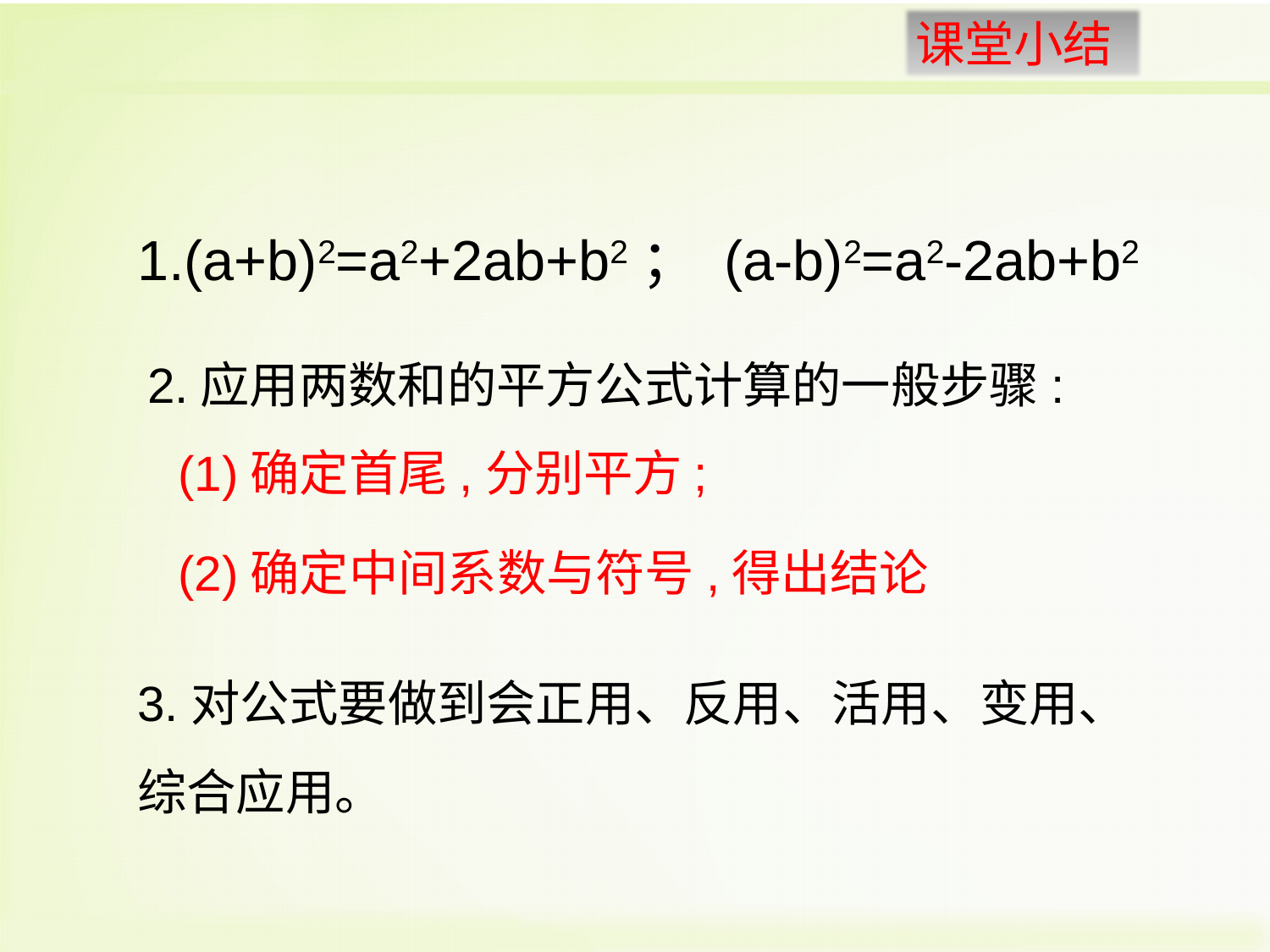

1.(a+b)2=a2+2ab+b2； (a-b)2=a2-2ab+b2
2.应用两数和的平方公式计算的一般步骤:
(1)确定首尾,分别平方;
(2)确定中间系数与符号,得出结论
3.对公式要做到会正用、反用、活用、变用、综合应用。